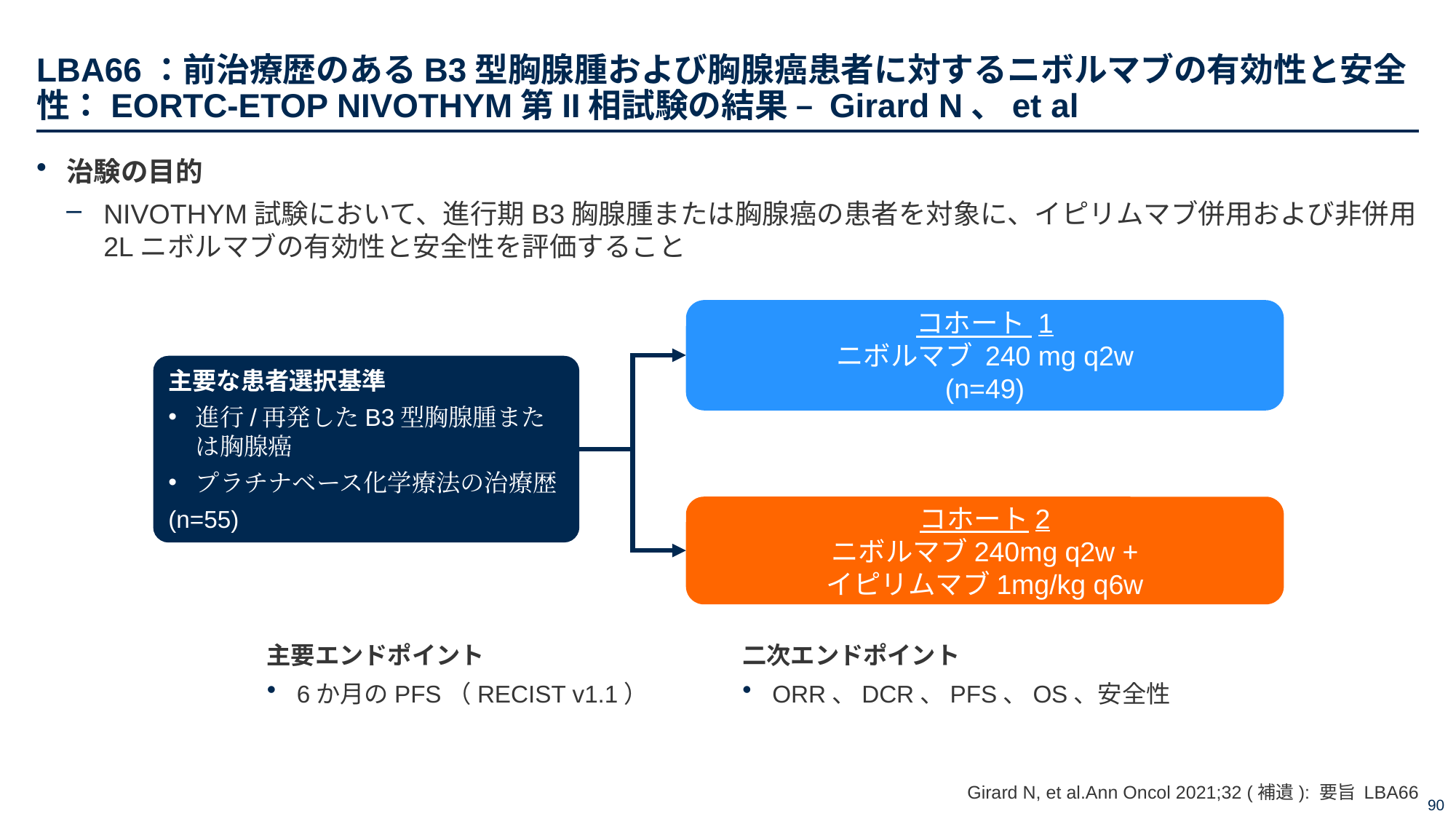

# LBA66：前治療歴のあるB3型胸腺腫および胸腺癌患者に対するニボルマブの有効性と安全性：EORTC-ETOP NIVOTHYM第II相試験の結果 – Girard N、et al
治験の目的
NIVOTHYM試験において、進行期B3胸腺腫または胸腺癌の患者を対象に、イピリムマブ併用および非併用2Lニボルマブの有効性と安全性を評価すること
コホート 1
ニボルマブ 240 mg q2w
(n=49)
主要な患者選択基準
進行/再発したB3型胸腺腫または胸腺癌
プラチナベース化学療法の治療歴
(n=55)
コホート2
ニボルマブ240mg q2w +
イピリムマブ1mg/kg q6w
主要エンドポイント
6か月のPFS（RECIST v1.1）
二次エンドポイント
ORR、DCR、PFS、OS、安全性
Girard N, et al.Ann Oncol 2021;32 (補遺): 要旨 LBA66